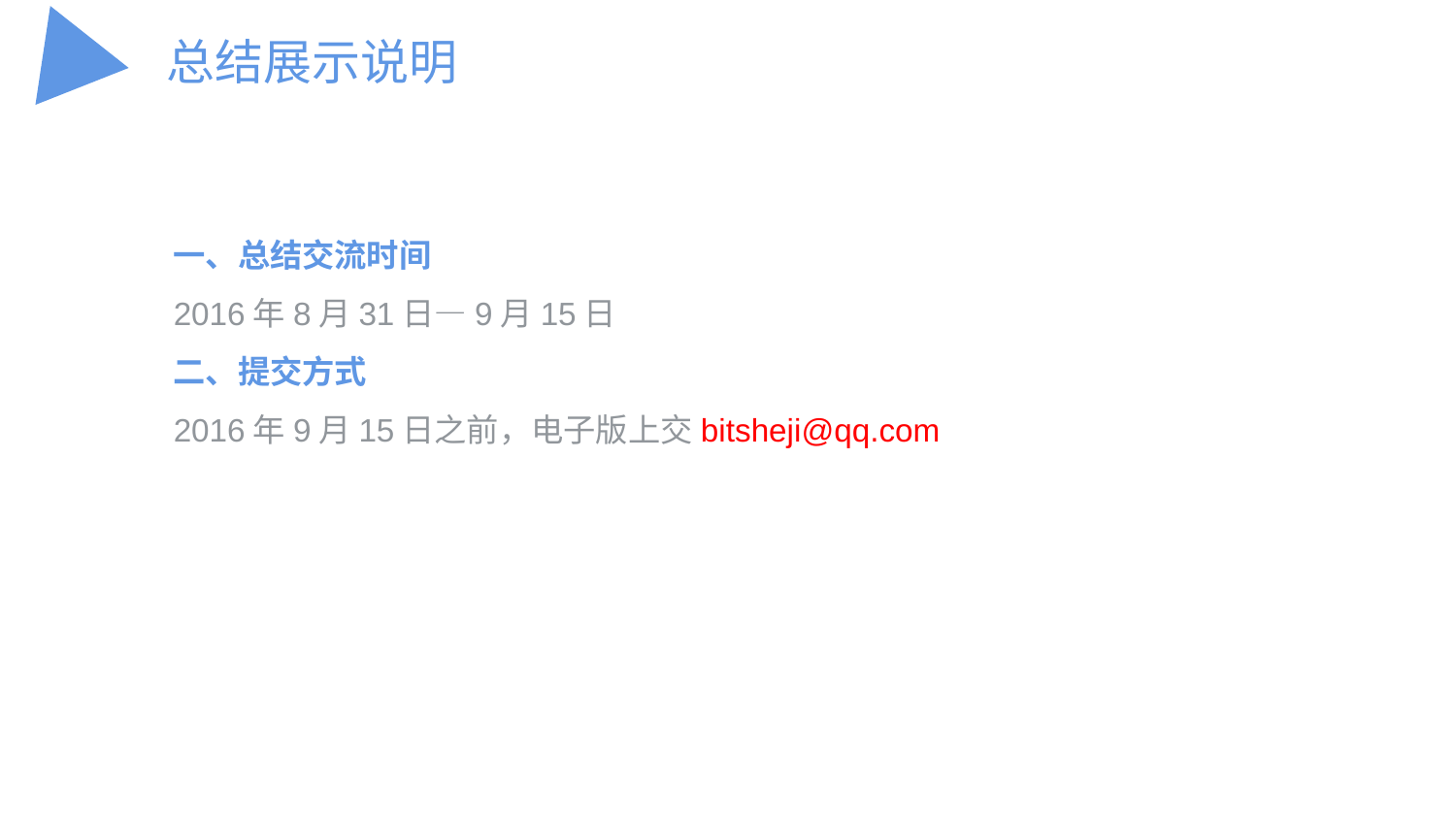

总结展示说明
一、总结交流时间
2016年8月31日—9月15日
二、提交方式
2016年9月15日之前，电子版上交bitsheji@qq.com